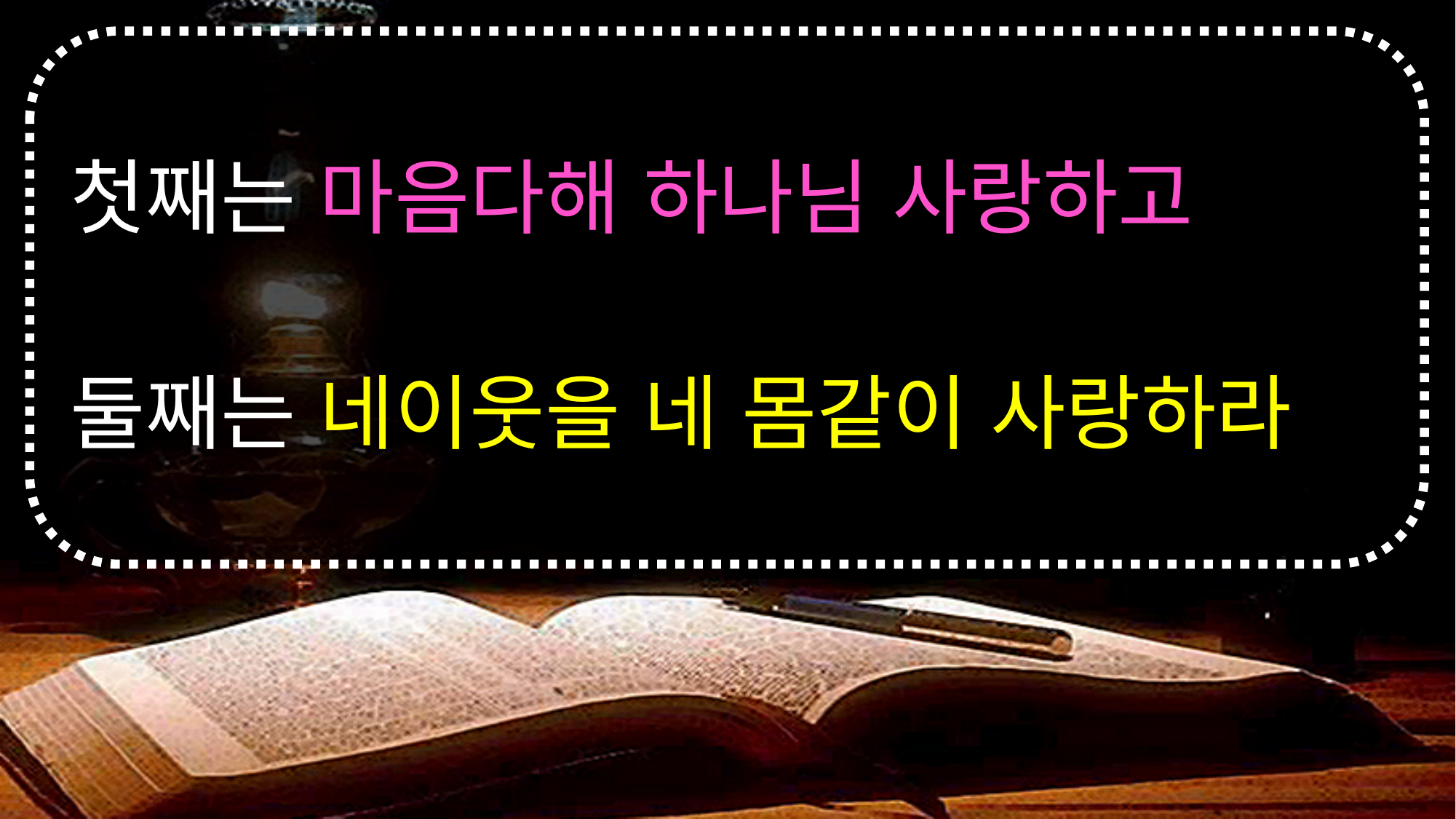

# 첫째는 마음다해 하나님 사랑하고 둘째는 네이웃을 네 몸같이 사랑하라